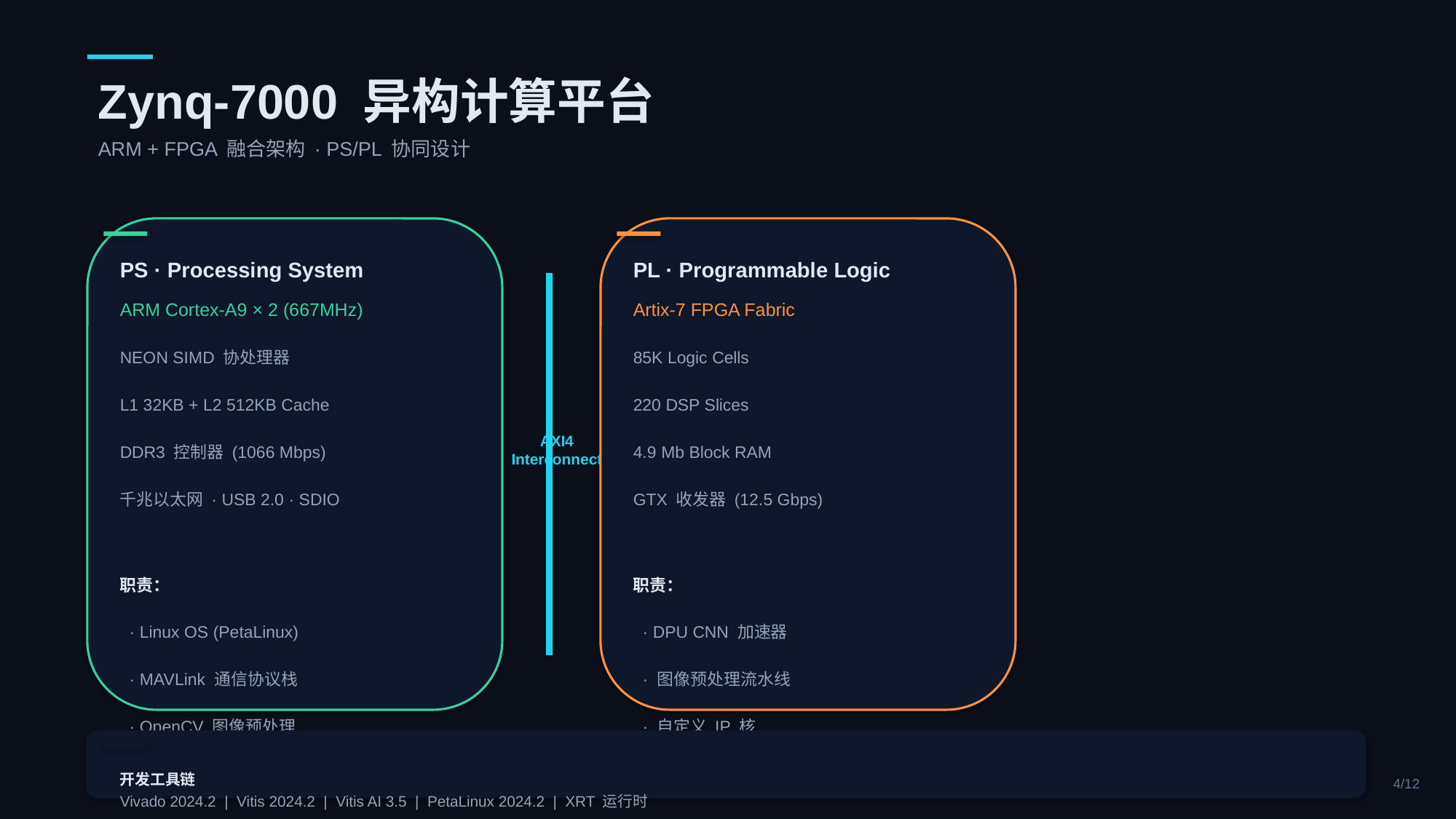

Zynq-7000 异构计算平台
ARM + FPGA 融合架构 · PS/PL 协同设计

PS · Processing System
PL · Programmable Logic

ARM Cortex-A9 × 2 (667MHz)
NEON SIMD 协处理器
L1 32KB + L2 512KB Cache
DDR3 控制器 (1066 Mbps)
千兆以太网 · USB 2.0 · SDIO

职责：
  · Linux OS (PetaLinux)
  · MAVLink 通信协议栈
  · OpenCV 图像预处理
  · 任务调度与状态机
Artix-7 FPGA Fabric
85K Logic Cells
220 DSP Slices
4.9 Mb Block RAM
GTX 收发器 (12.5 Gbps)

职责：
  · DPU CNN 加速器
  · 图像预处理流水线
  · 自定义 IP 核
  · 传感器接口桥接
AXI4
Interconnect

开发工具链
4/12
Vivado 2024.2  |  Vitis 2024.2  |  Vitis AI 3.5  |  PetaLinux 2024.2  |  XRT 运行时